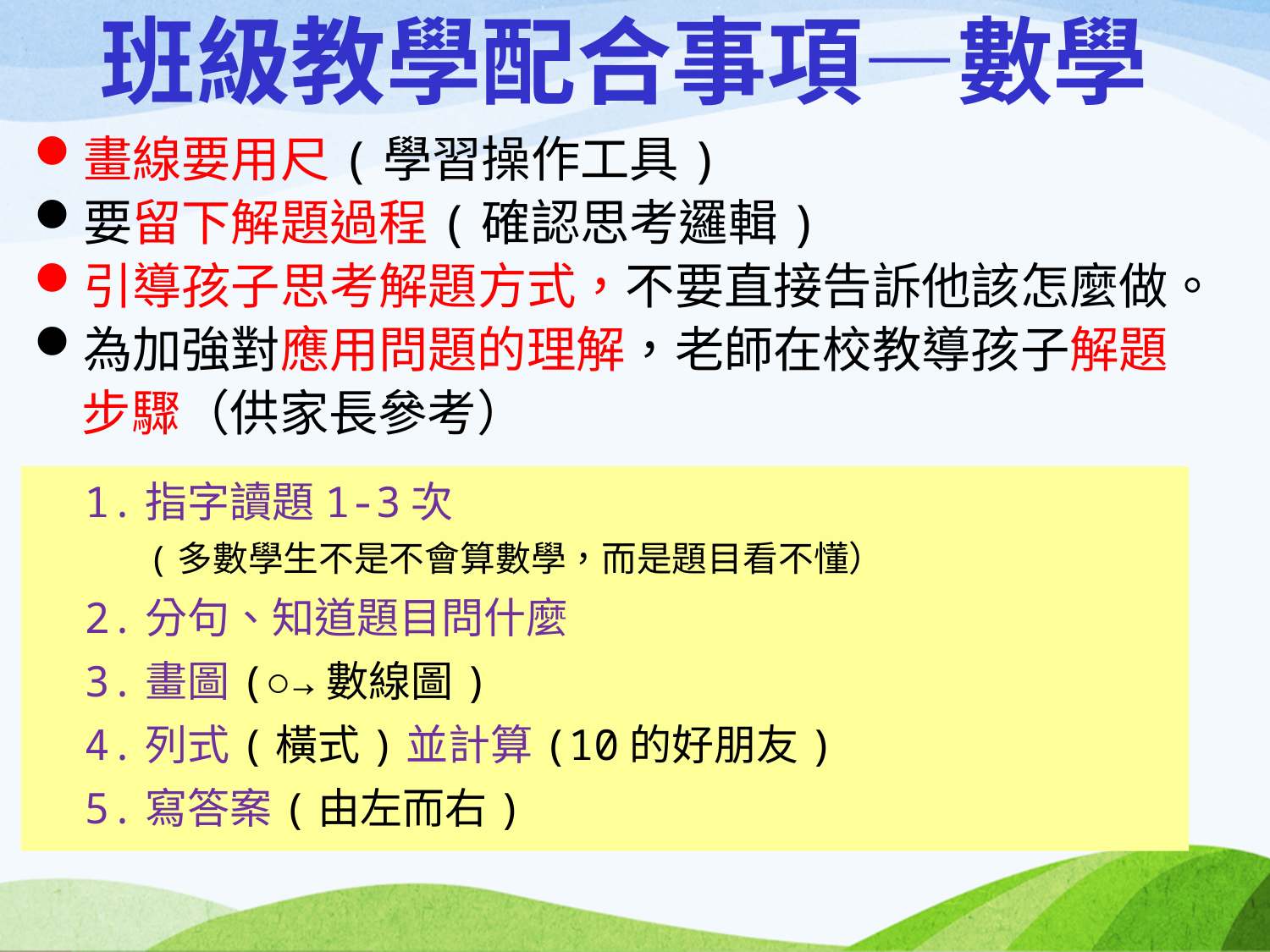

# 班級教學配合事項—數學
畫線要用尺(學習操作工具)
要留下解題過程(確認思考邏輯)
引導孩子思考解題方式，不要直接告訴他該怎麼做。
為加強對應用問題的理解，老師在校教導孩子解題步驟（供家長參考）
1.指字讀題1-3次
   (多數學生不是不會算數學，而是題目看不懂）
2.分句、知道題目問什麼
3.畫圖(○→數線圖)
4.列式(橫式)並計算(10的好朋友)
5.寫答案(由左而右)